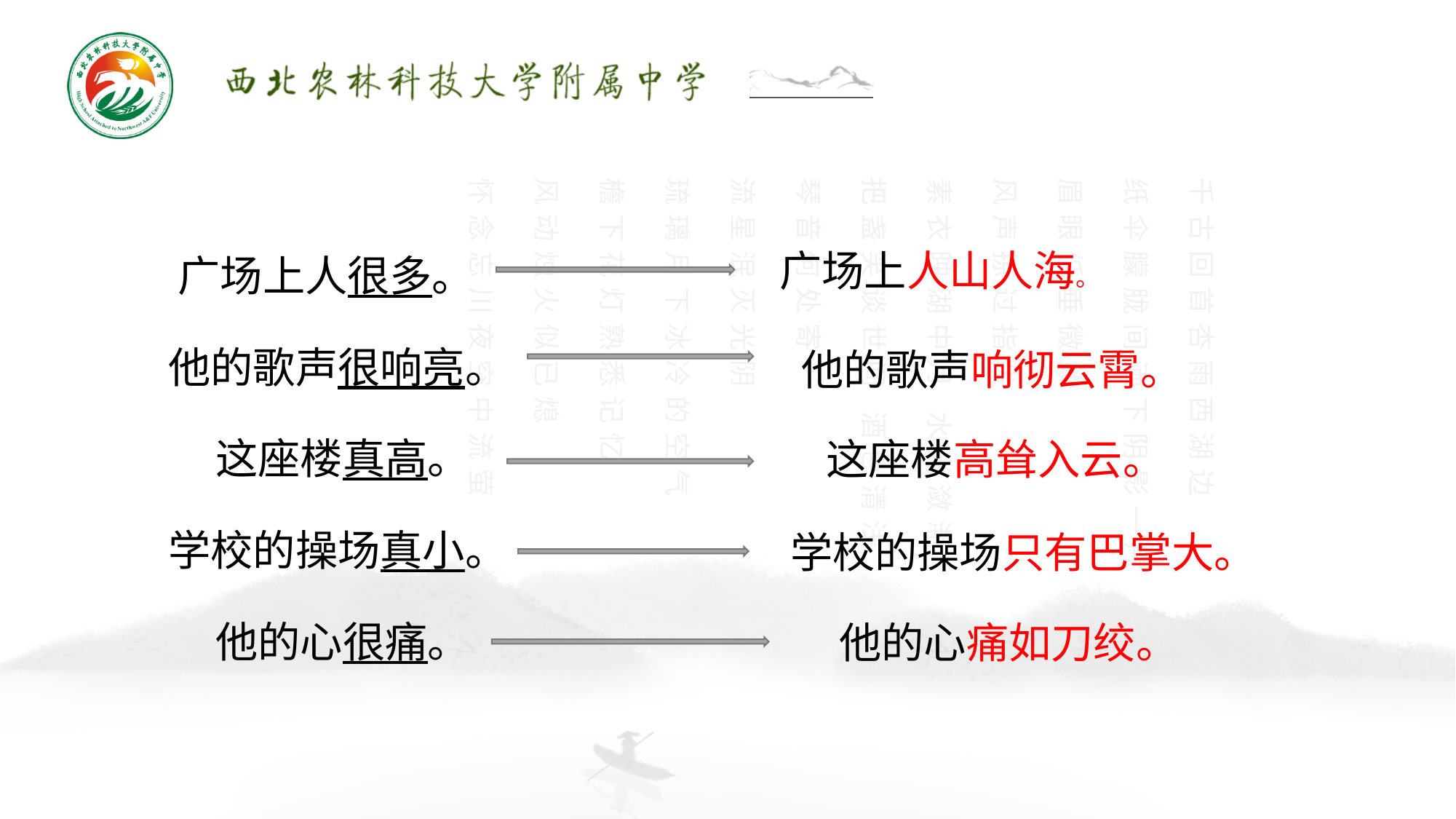

广场上人很多。
     他的歌声很响亮。
          这座楼真高。
     学校的操场真小。
          他的心很痛。
广场上人山人海。

他的歌声响彻云霄。

这座楼高耸入云。

学校的操场只有巴掌大。

  他的心痛如刀绞。